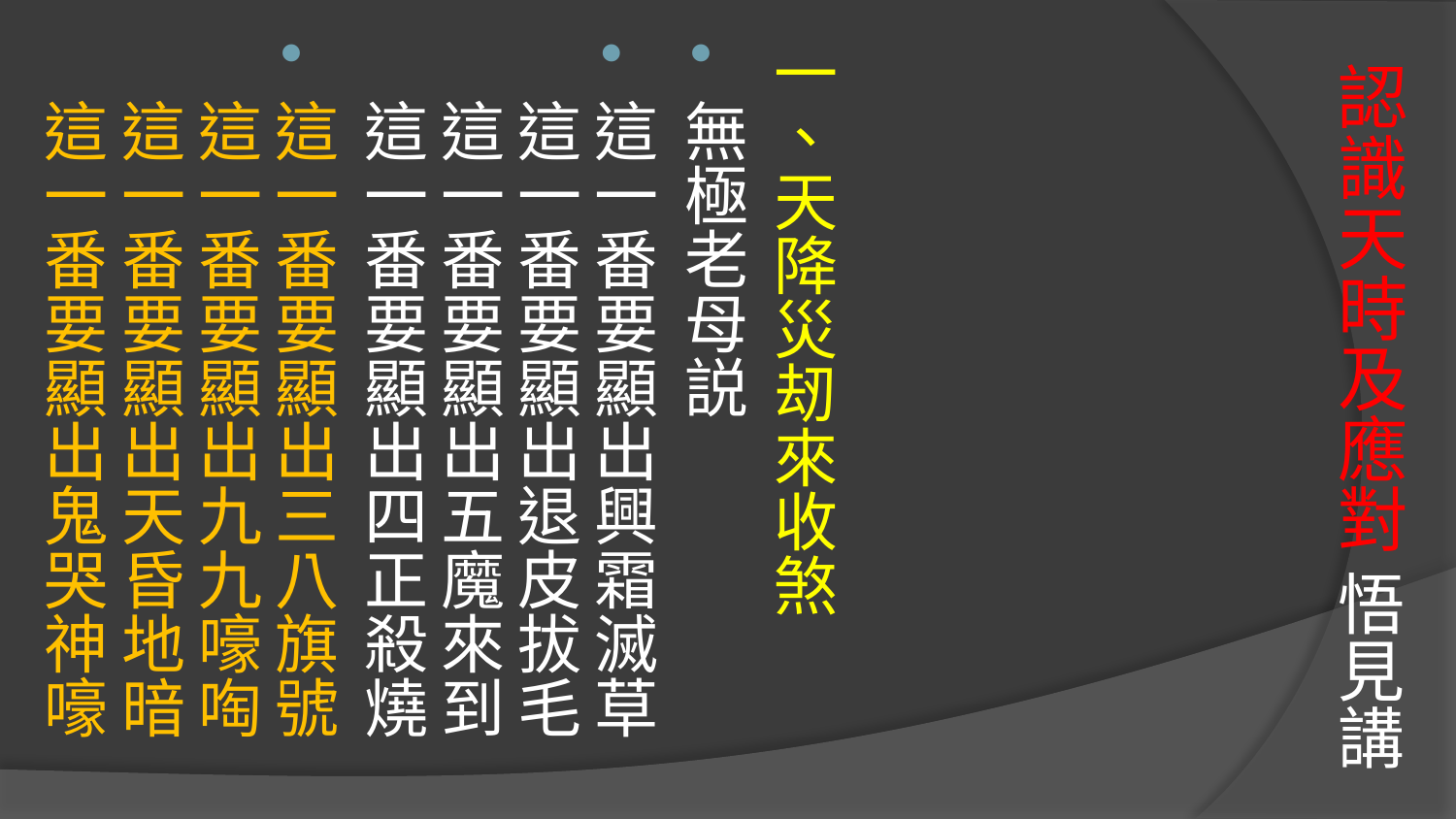

一、天降災刼來收煞
無極老母説
這一番要顯出興霜滅草
這一番要顯出退皮拔毛
這一番要顯出五魔來到
這一番要顯出四正殺燒
這一番要顯出三八旗號
這一番要顯出九九嚎啕
這一番要顯出天昏地暗
這一番要顯出鬼哭神嚎
# 認識天時及應對 悟見講